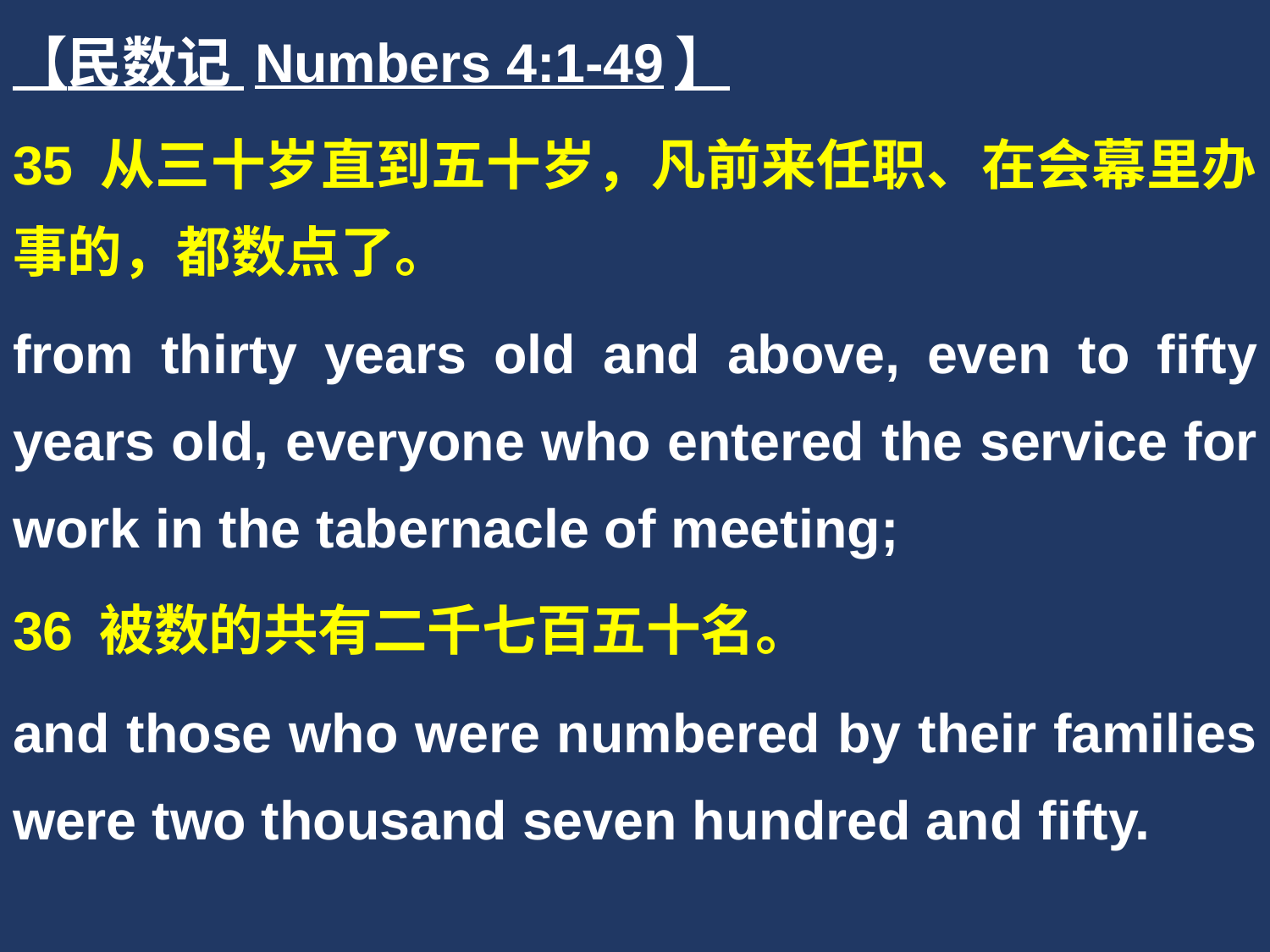

【民数记 Numbers 4:1-49】
35 从三十岁直到五十岁，凡前来任职、在会幕里办事的，都数点了。
from thirty years old and above, even to fifty years old, everyone who entered the service for work in the tabernacle of meeting;
36 被数的共有二千七百五十名。
and those who were numbered by their families were two thousand seven hundred and fifty.